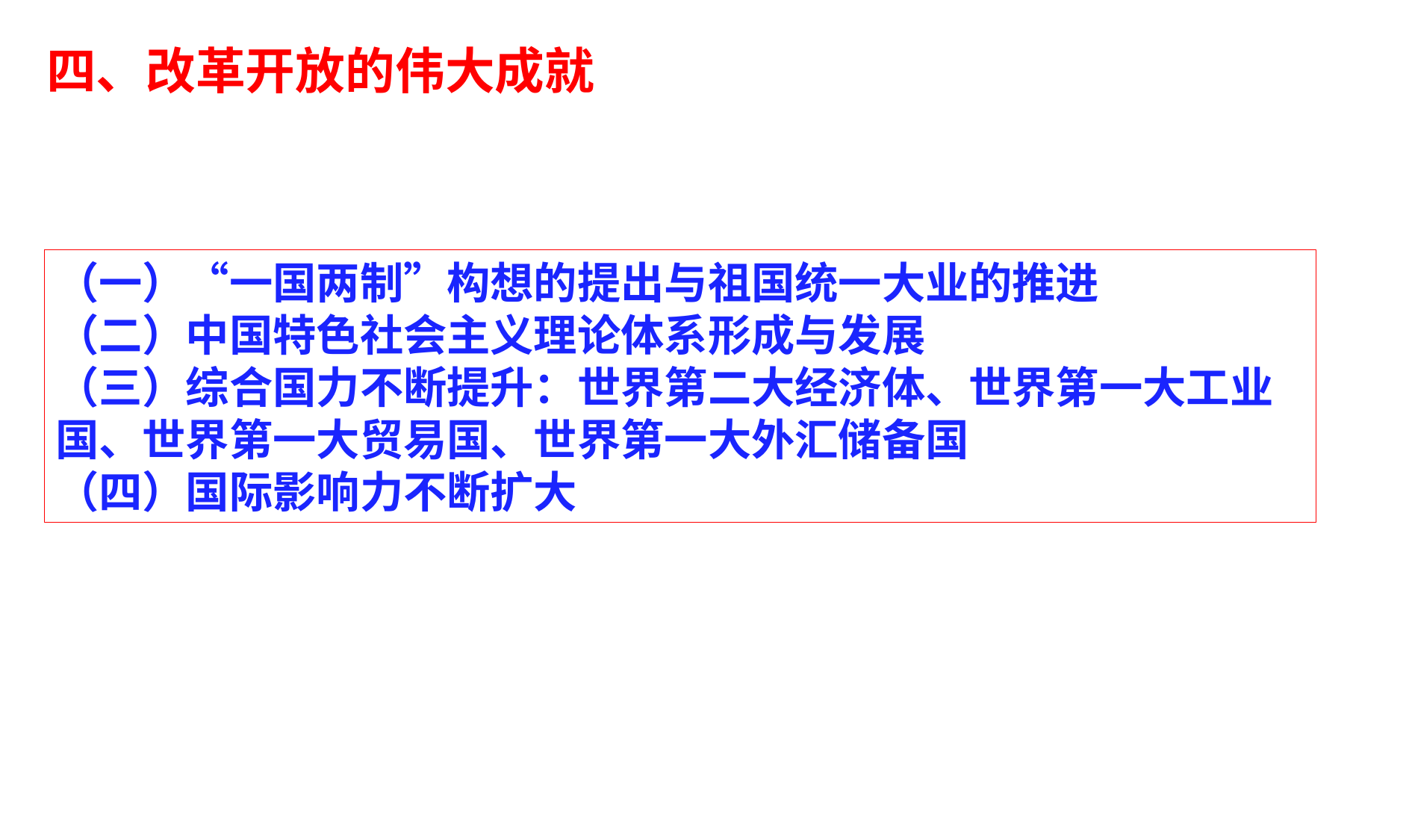

四、改革开放的伟大成就
（一）“一国两制”构想的提出与祖国统一大业的推进（二）中国特色社会主义理论体系形成与发展（三）综合国力不断提升：世界第二大经济体、世界第一大工业国、世界第一大贸易国、世界第一大外汇储备国（四）国际影响力不断扩大